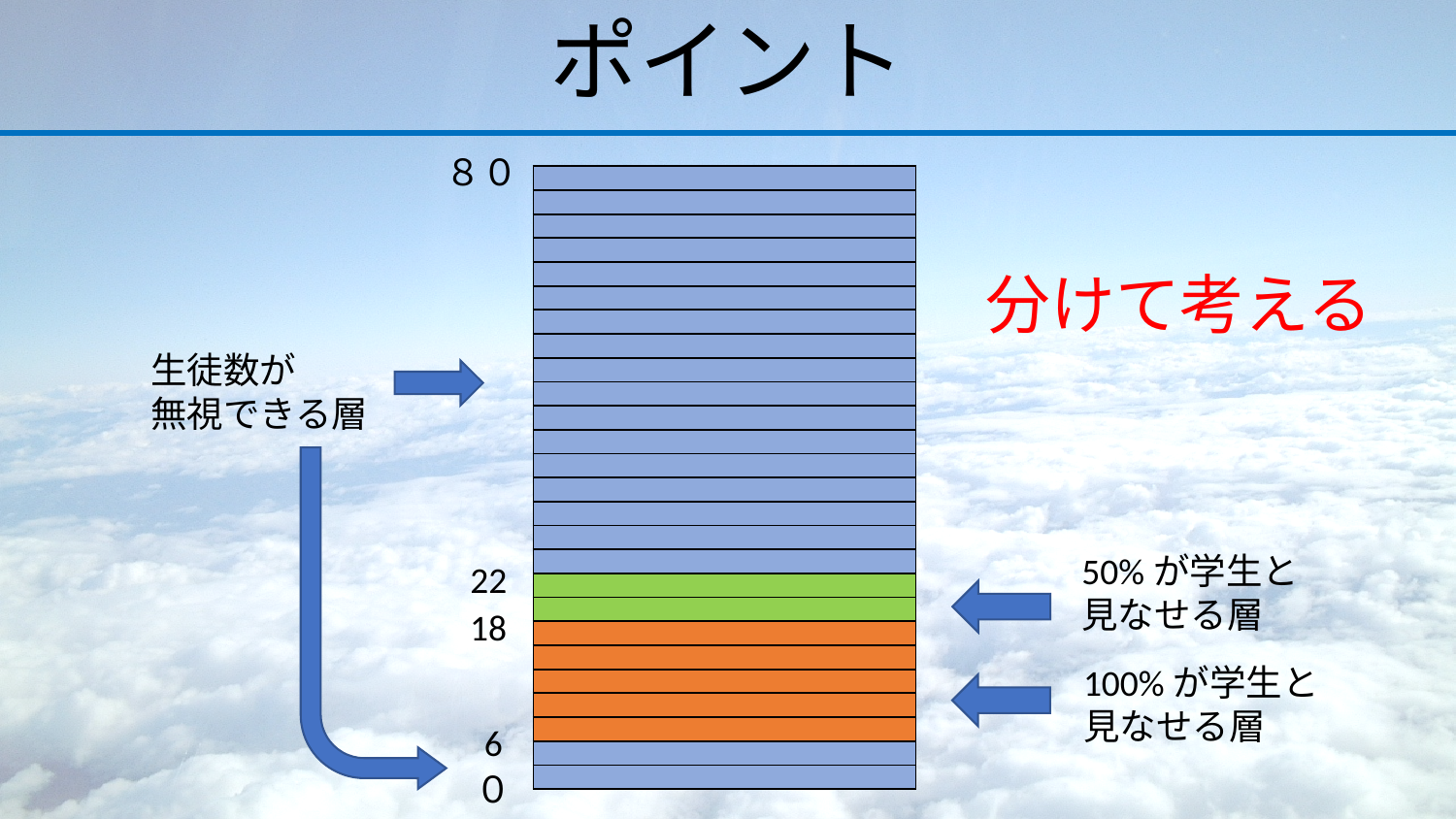

# ポイント
８０
|  |
| --- |
|  |
|  |
|  |
|  |
|  |
|  |
|  |
|  |
|  |
|  |
|  |
|  |
|  |
|  |
|  |
|  |
|  |
|  |
|  |
|  |
|  |
|  |
|  |
|  |
|  |
分けて考える
生徒数が
無視できる層

50%が学生と
見なせる層
22

18
100%が学生と
見なせる層

6
０